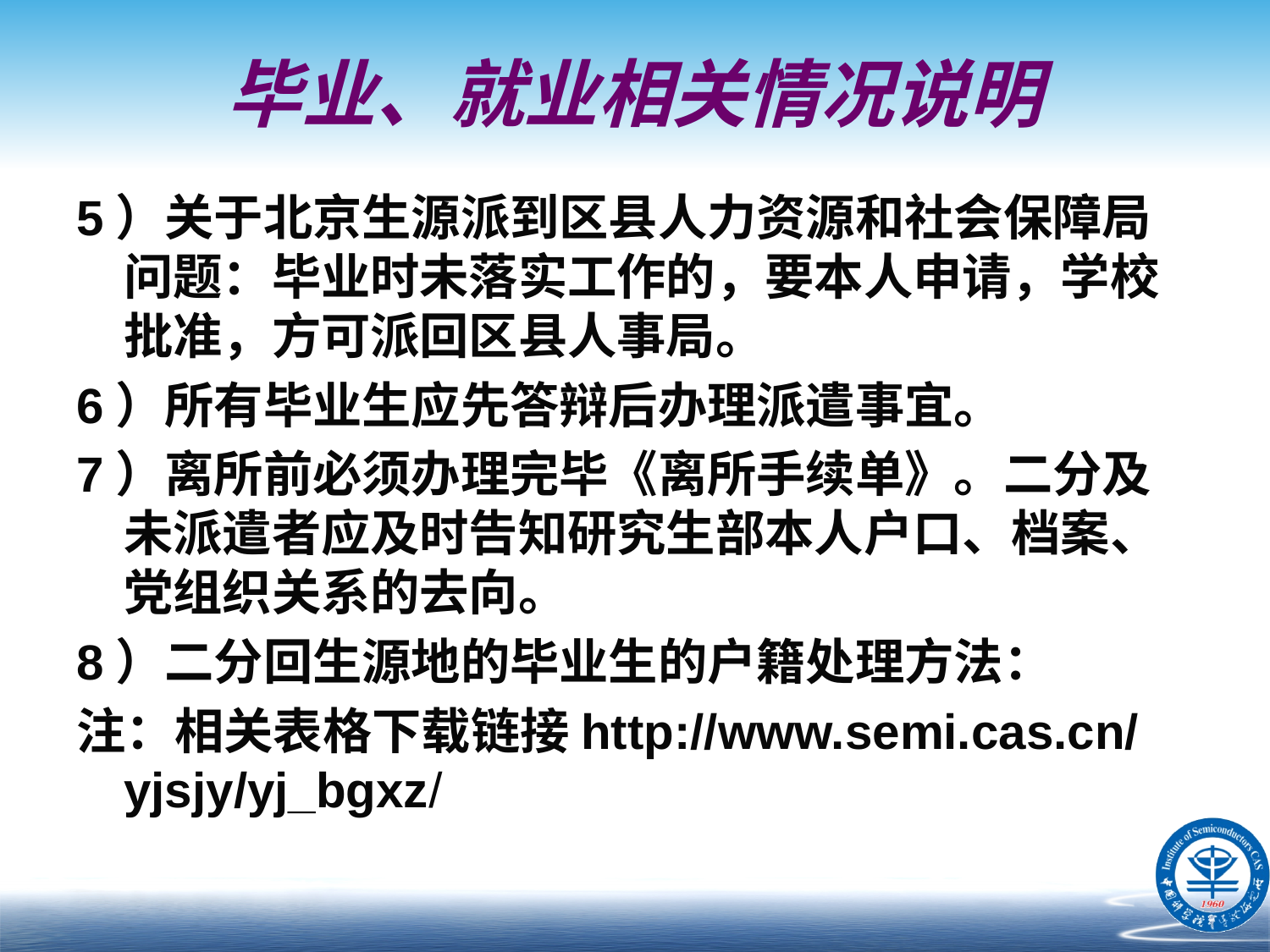

# 毕业、就业相关情况说明
5）关于北京生源派到区县人力资源和社会保障局问题：毕业时未落实工作的，要本人申请，学校批准，方可派回区县人事局。
6）所有毕业生应先答辩后办理派遣事宜。
7）离所前必须办理完毕《离所手续单》。二分及未派遣者应及时告知研究生部本人户口、档案、党组织关系的去向。
8）二分回生源地的毕业生的户籍处理方法：
注：相关表格下载链接http://www.semi.cas.cn/yjsjy/yj_bgxz/